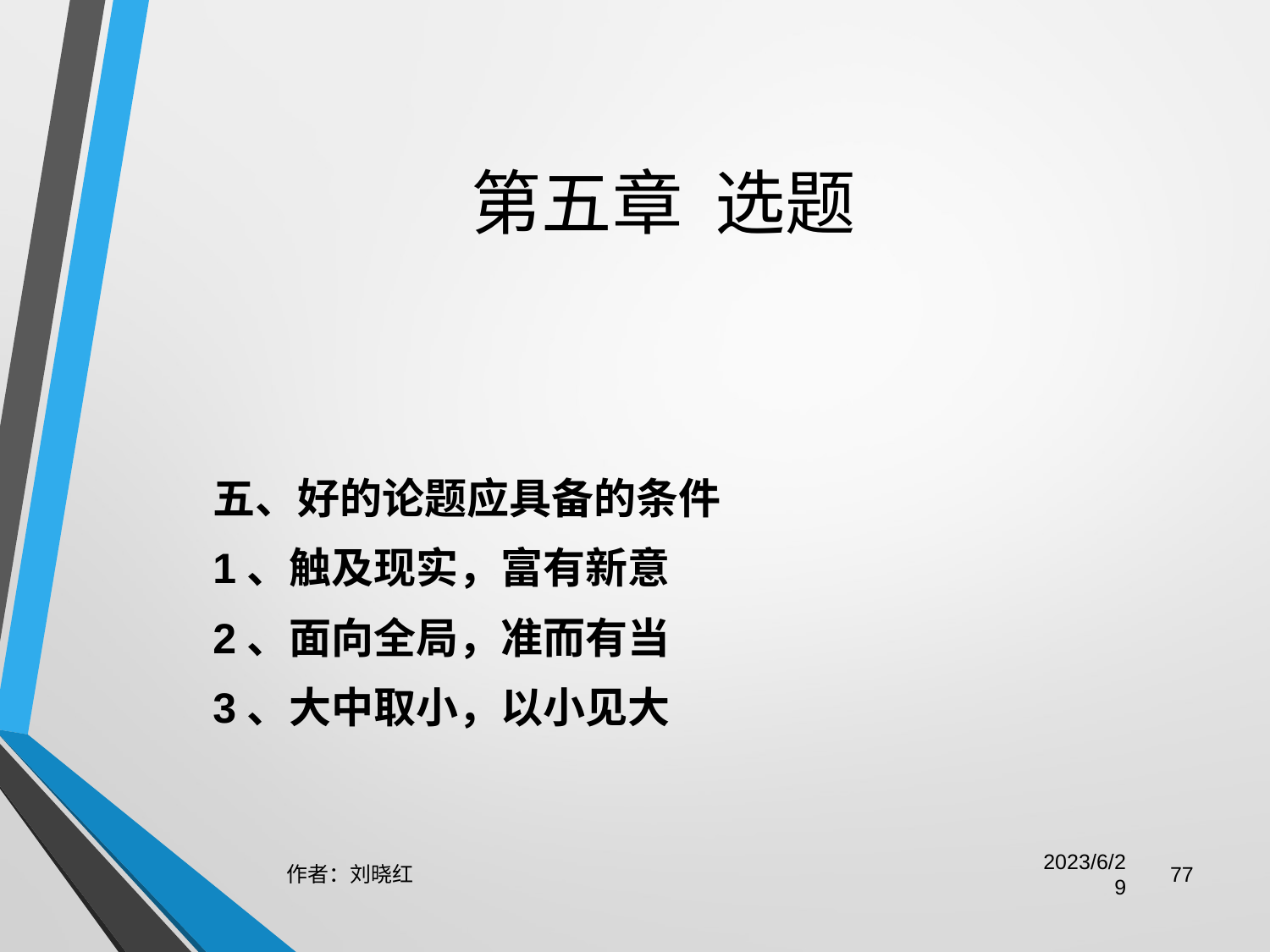

# 第五章  选题
五、好的论题应具备的条件
1、触及现实，富有新意
2、面向全局，准而有当
3、大中取小，以小见大
作者：刘晓红
2023/6/29
77